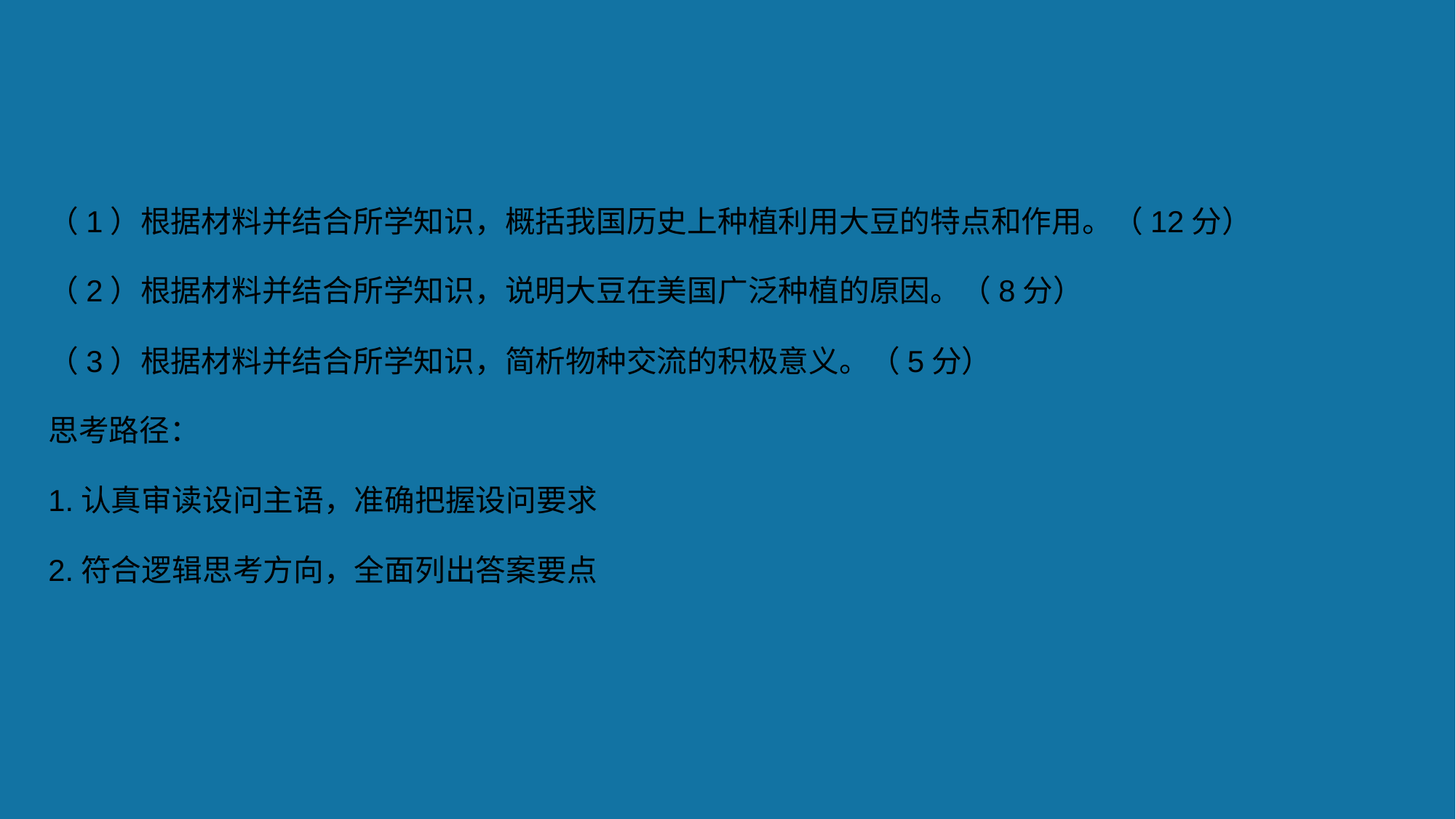

四、注重方法培养，提升解题能力
（1）根据材料并结合所学知识，概括我国历史上种植利用大豆的特点和作用。（12分）
（2）根据材料并结合所学知识，说明大豆在美国广泛种植的原因。（8分）
（3）根据材料并结合所学知识，简析物种交流的积极意义。（5分）
思考路径：
1.认真审读设问主语，准确把握设问要求
2.符合逻辑思考方向，全面列出答案要点